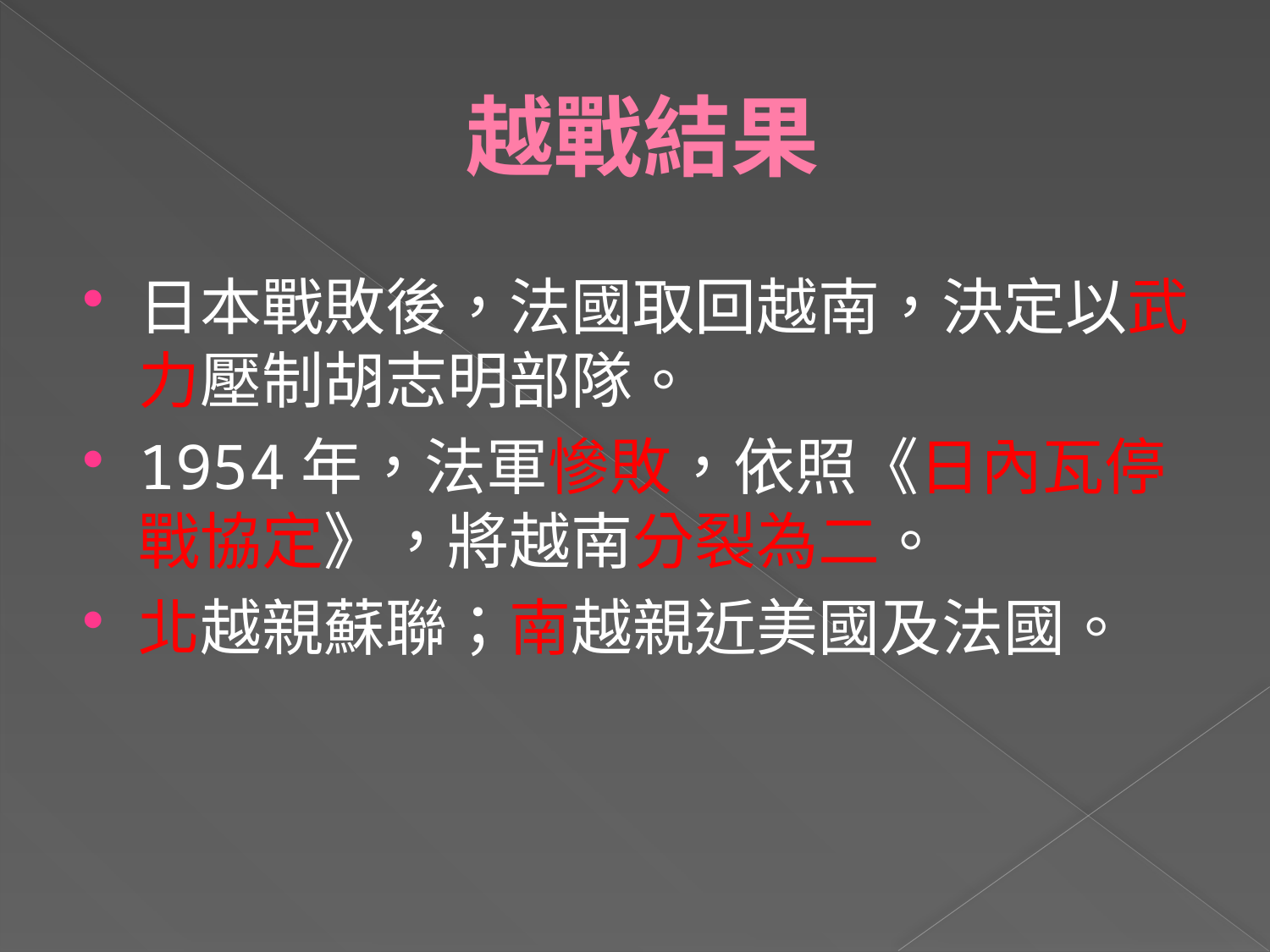

# 越戰結果
日本戰敗後，法國取回越南，決定以武力壓制胡志明部隊。
1954年，法軍慘敗，依照《日內瓦停戰協定》，將越南分裂為二。
北越親蘇聯；南越親近美國及法國。